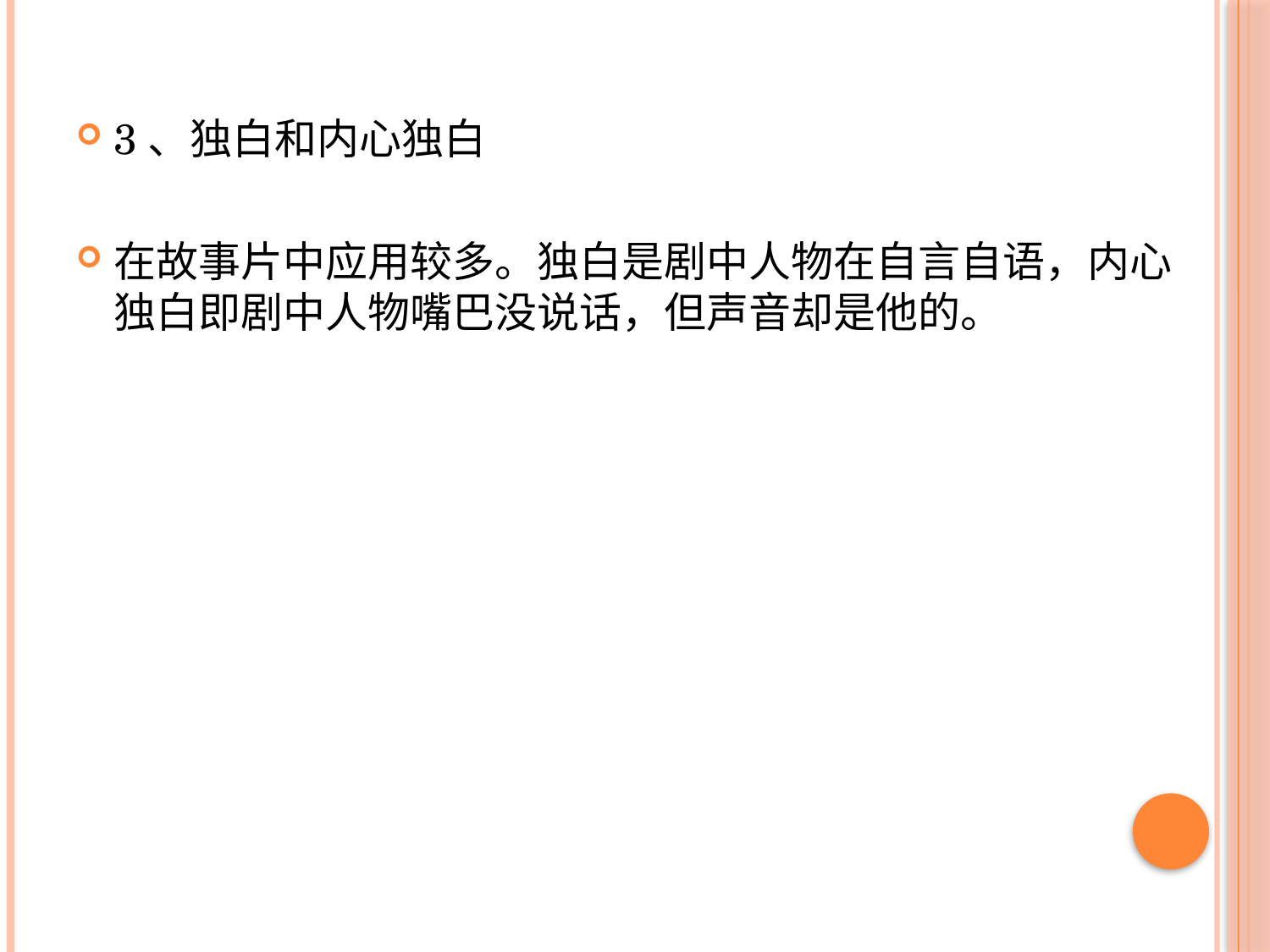

#
3、独白和内心独白

在故事片中应用较多。独白是剧中人物在自言自语，内心独白即剧中人物嘴巴没说话，但声音却是他的。